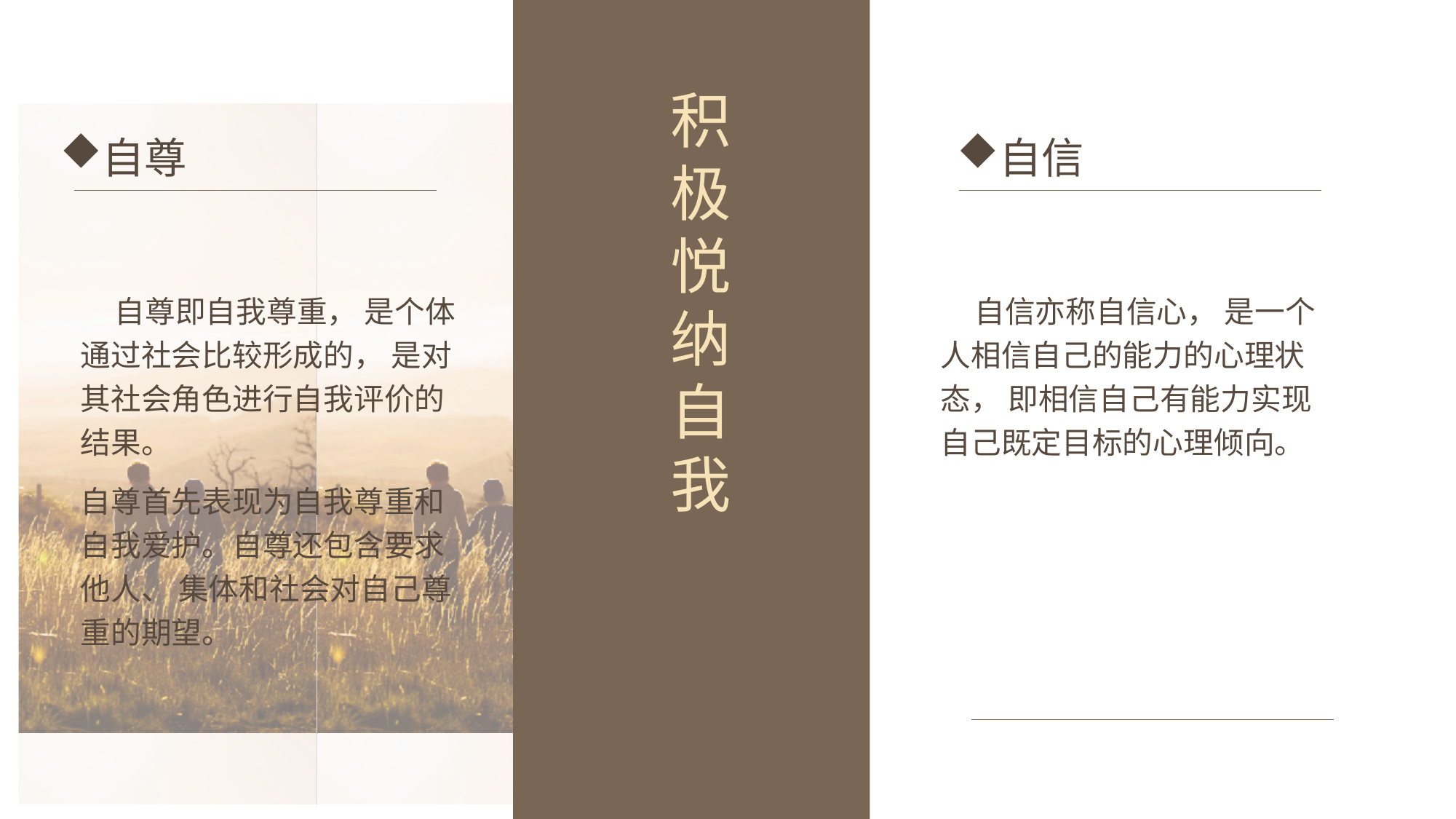

积极悦纳自我

自信

自尊

    自尊即自我尊重， 是个体通过社会比较形成的， 是对其社会角色进行自我评价的结果。
自尊首先表现为自我尊重和自我爱护。自尊还包含要求他人、 集体和社会对自己尊重的期望。
    自信亦称自信心， 是一个人相信自己的能力的心理状态， 即相信自己有能力实现自己既定目标的心理倾向。